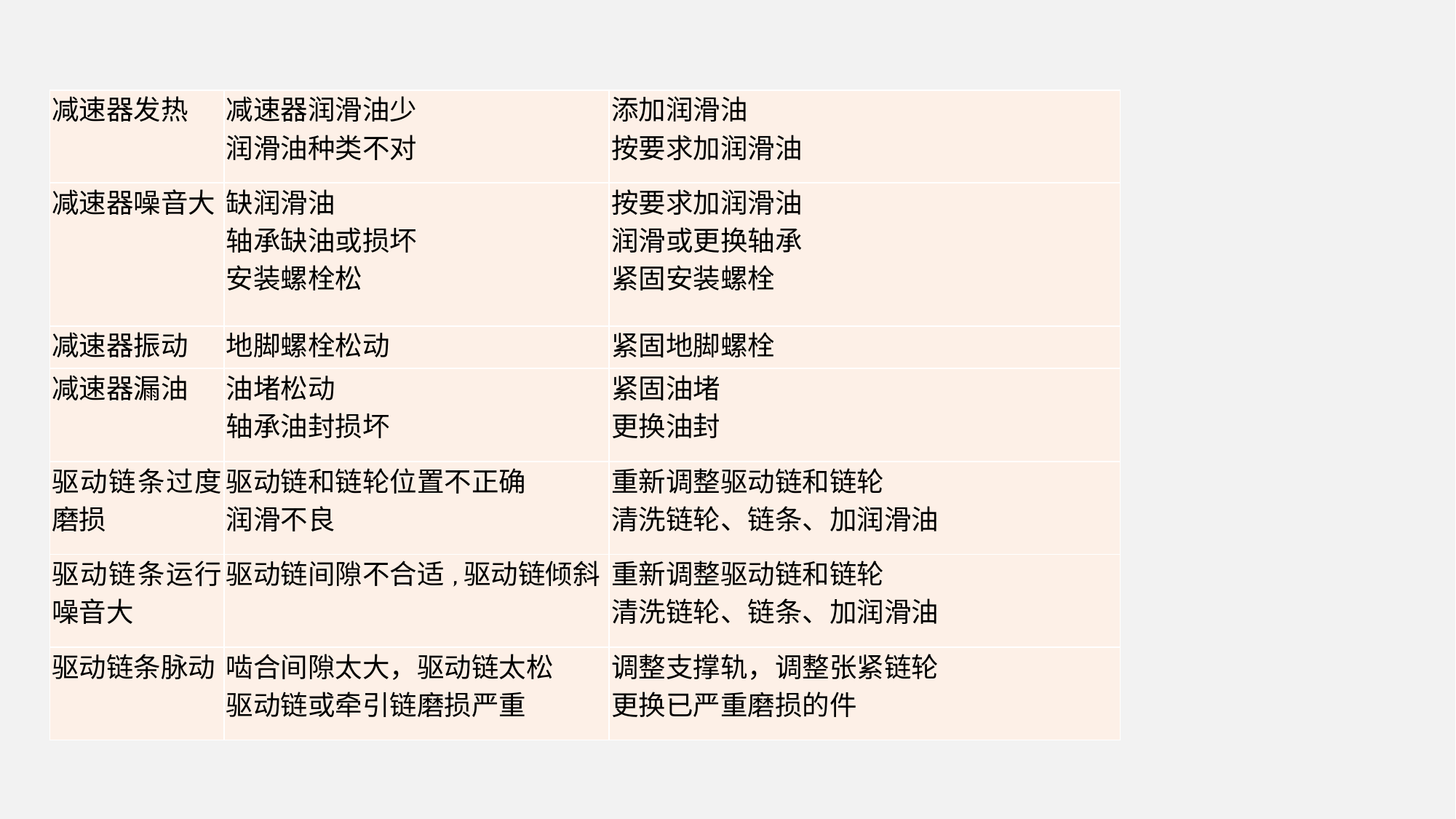

| 减速器发热 | 减速器润滑油少 润滑油种类不对 | 添加润滑油 按要求加润滑油 |
| --- | --- | --- |
| 减速器噪音大 | 缺润滑油 轴承缺油或损坏 安装螺栓松 | 按要求加润滑油 润滑或更换轴承 紧固安装螺栓 |
| 减速器振动 | 地脚螺栓松动 | 紧固地脚螺栓 |
| 减速器漏油 | 油堵松动 轴承油封损坏 | 紧固油堵 更换油封 |
| 驱动链条过度磨损 | 驱动链和链轮位置不正确 润滑不良 | 重新调整驱动链和链轮 清洗链轮、链条、加润滑油 |
| 驱动链条运行噪音大 | 驱动链间隙不合适,驱动链倾斜 | 重新调整驱动链和链轮 清洗链轮、链条、加润滑油 |
| 驱动链条脉动 | 啮合间隙太大，驱动链太松 驱动链或牵引链磨损严重 | 调整支撑轨，调整张紧链轮 更换已严重磨损的件 |